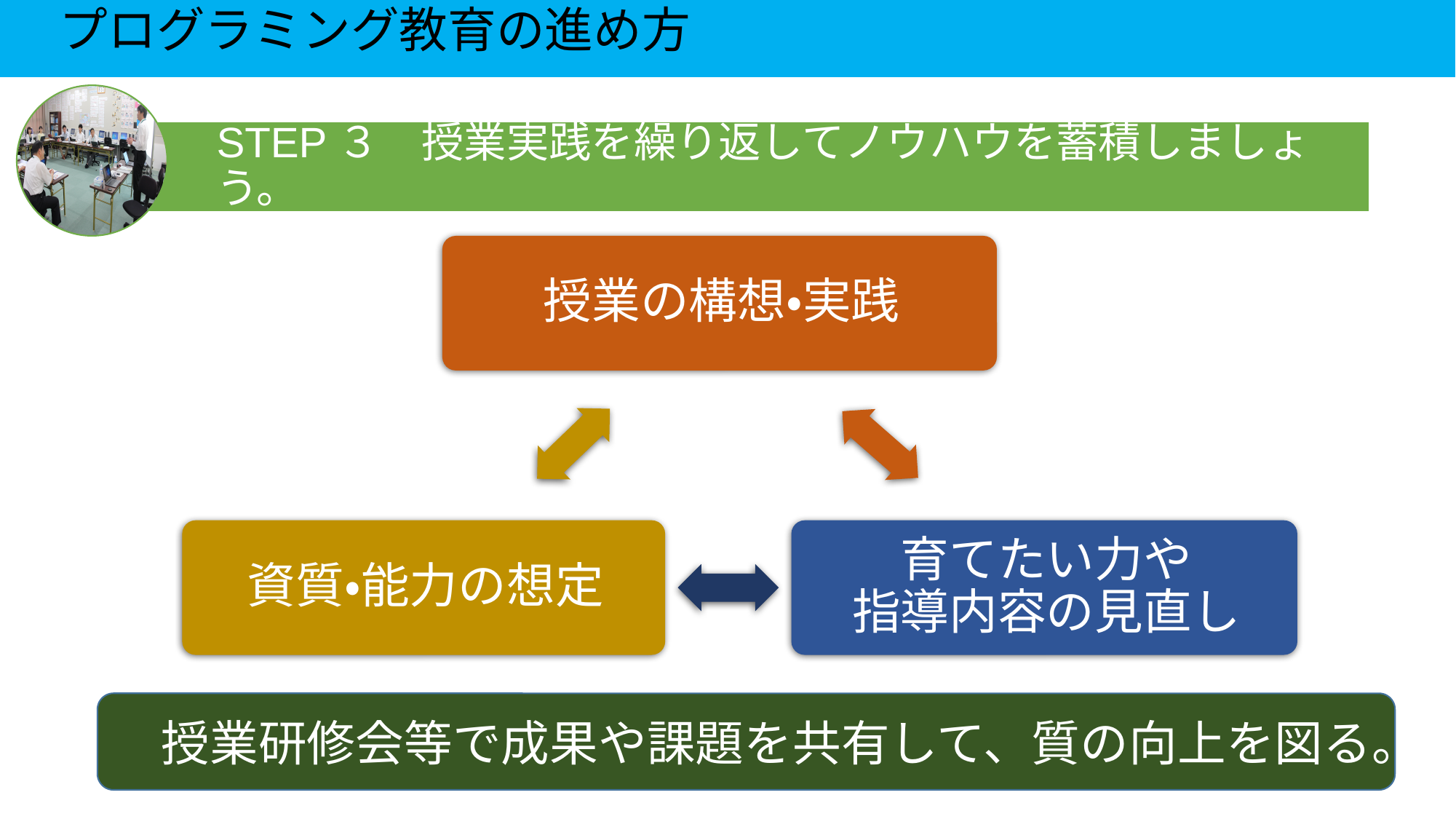

プログラミング教育の進め方

STEP３　授業実践を繰り返してノウハウを蓄積しましょう。

授業の構想・実践

育てたい力や
指導内容の見直し

資質・能力の想定

　授業研修会等で成果や課題を共有して、質の向上を図る。